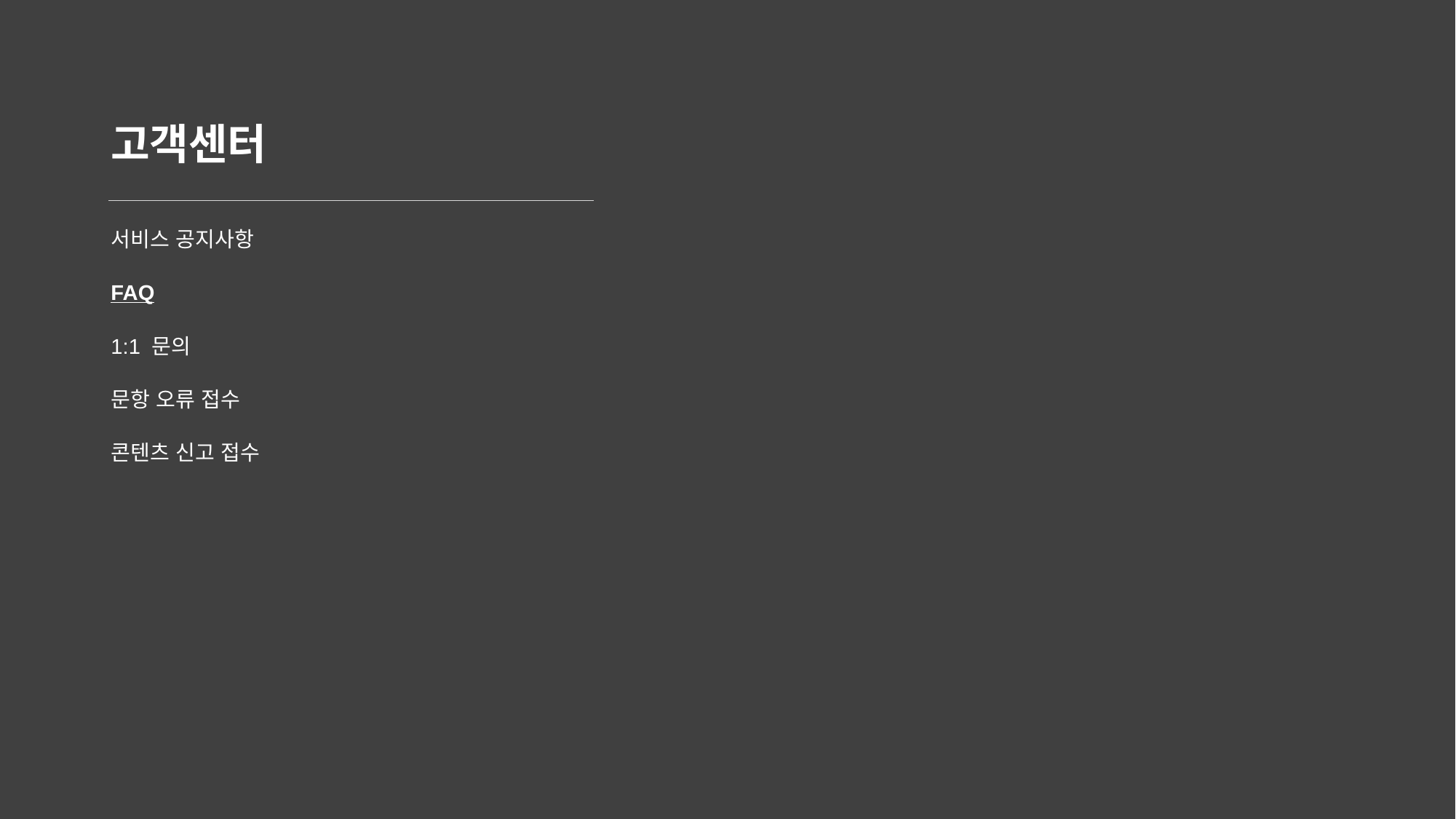

# 고객센터
서비스 공지사항
FAQ
1:1 문의
문항 오류 접수
콘텐츠 신고 접수
로그아웃 (Common)
로그인 (교사)
로그인 (학생)